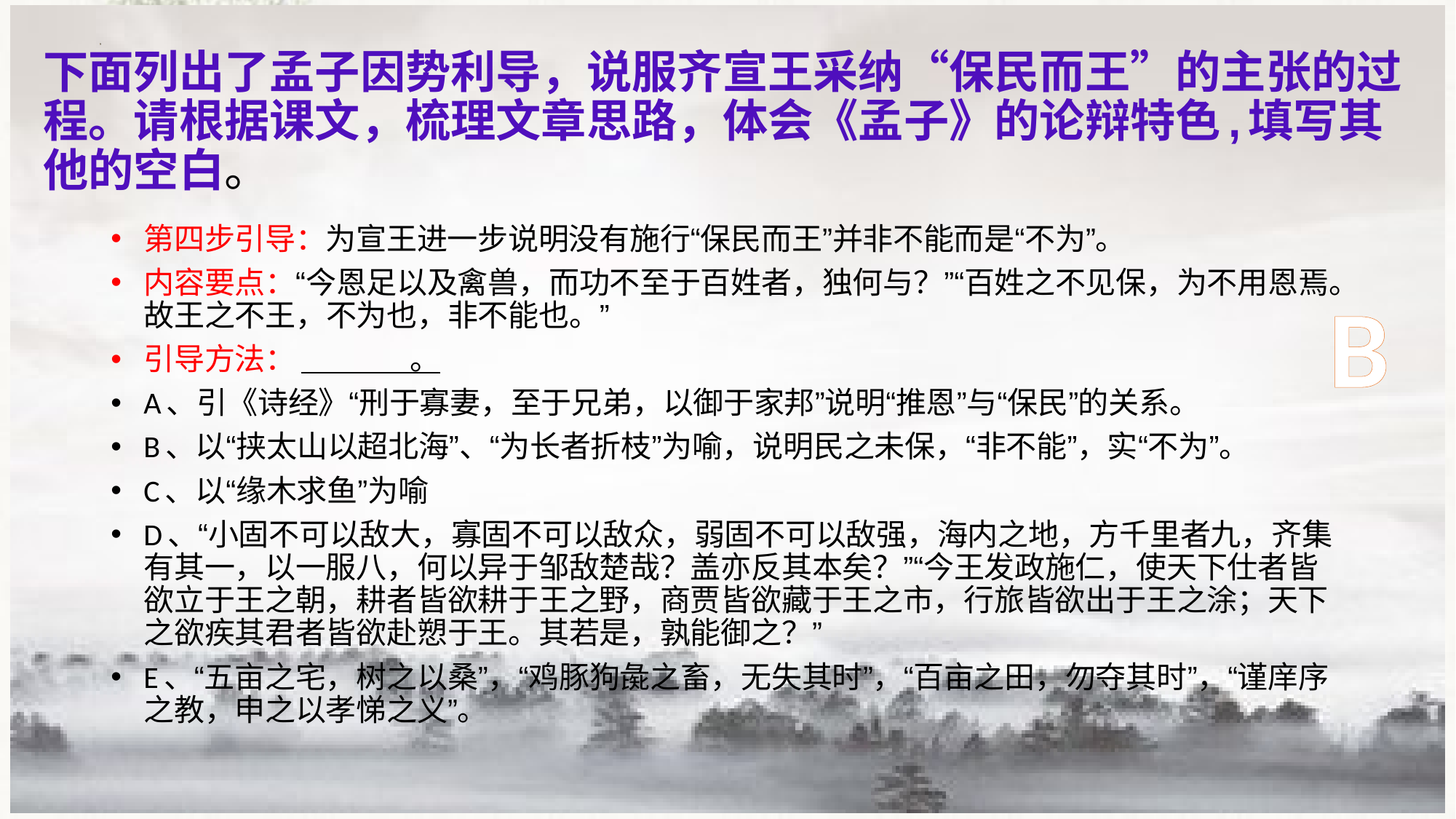

# 下面列出了孟子因势利导，说服齐宣王采纳“保民而王”的主张的过程。请根据课文，梳理文章思路，体会《孟子》的论辩特色,填写其他的空白。
第四步引导：为宣王进一步说明没有施行“保民而王”并非不能而是“不为”。
内容要点：“今恩足以及禽兽，而功不至于百姓者，独何与？”“百姓之不见保，为不用恩焉。故王之不王，不为也，非不能也。”
引导方法：									             。
A、引《诗经》“刑于寡妻，至于兄弟，以御于家邦”说明“推恩”与“保民”的关系。
B、以“挟太山以超北海”、“为长者折枝”为喻，说明民之未保，“非不能”，实“不为”。
C、以“缘木求鱼”为喻
D、“小固不可以敌大，寡固不可以敌众，弱固不可以敌强，海内之地，方千里者九，齐集有其一，以一服八，何以异于邹敌楚哉？盖亦反其本矣？”“今王发政施仁，使天下仕者皆欲立于王之朝，耕者皆欲耕于王之野，商贾皆欲藏于王之市，行旅皆欲出于王之涂；天下之欲疾其君者皆欲赴愬于王。其若是，孰能御之？”
E、“五亩之宅，树之以桑”，“鸡豚狗彘之畜，无失其时”，“百亩之田，勿夺其时”，“谨庠序之教，申之以孝悌之义”。

B